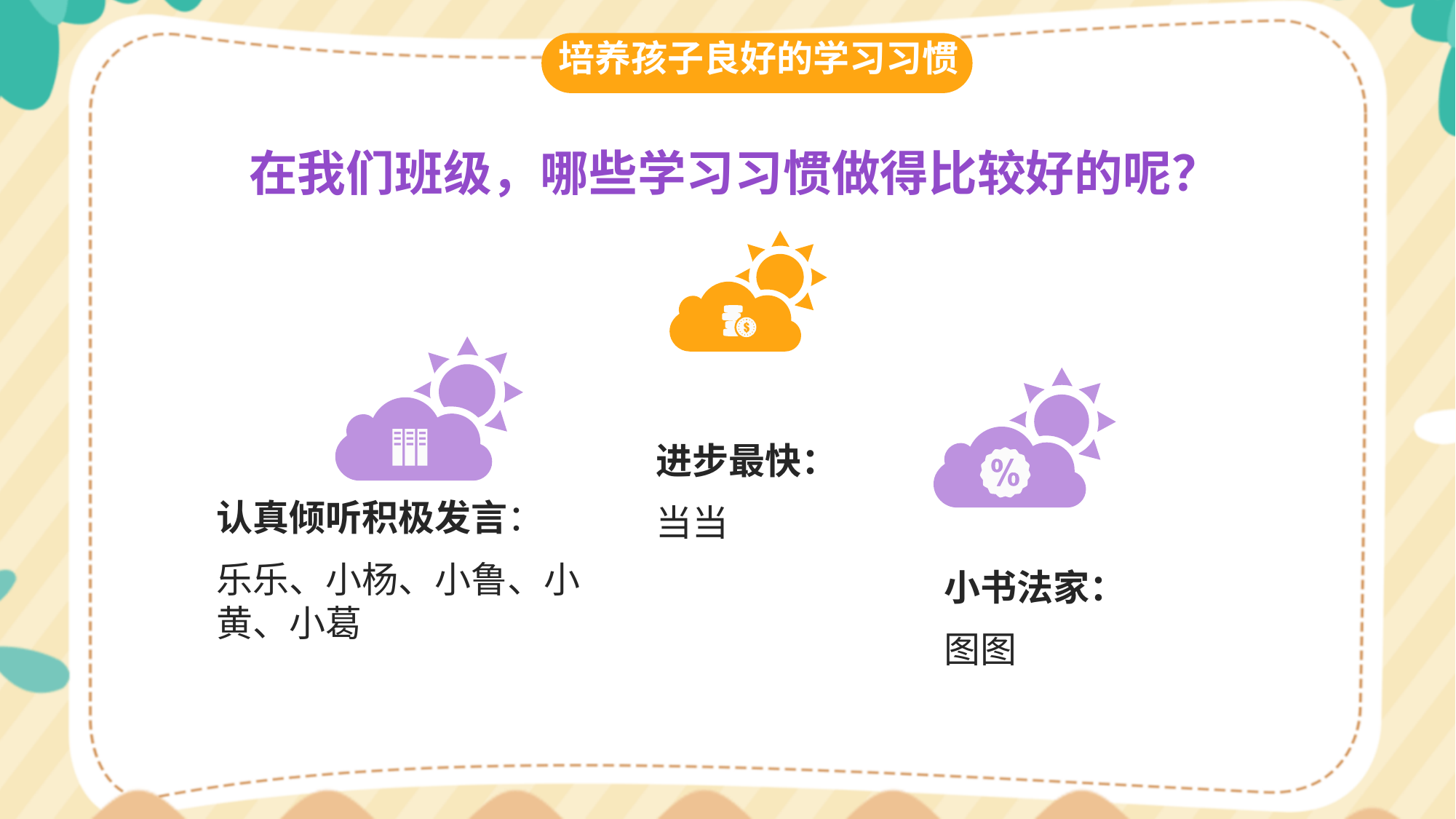

培养孩子良好的学习习惯
在我们班级，哪些学习习惯做得比较好的呢？

进步最快：
当当

认真倾听积极发言：
乐乐、小杨、小鲁、小黄、小葛
小书法家：
图图